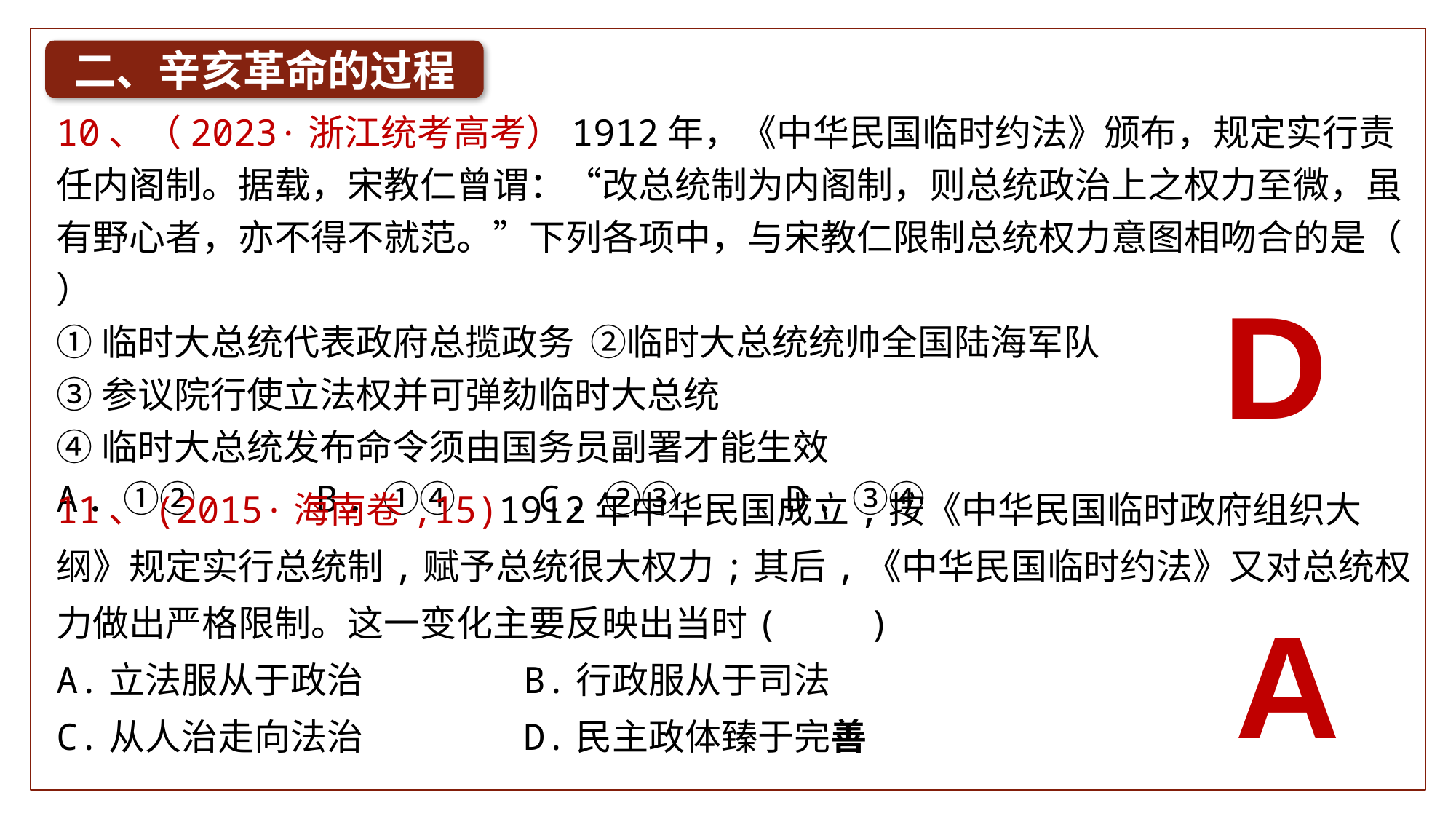

二、辛亥革命的过程
10、（2023·浙江统考高考）1912年，《中华民国临时约法》颁布，规定实行责任内阁制。据载，宋教仁曾谓：“改总统制为内阁制，则总统政治上之权力至微，虽有野心者，亦不得不就范。”下列各项中，与宋教仁限制总统权力意图相吻合的是（   ）
①临时大总统代表政府总揽政务  ②临时大总统统帅全国陆海军队
③参议院行使立法权并可弹劾临时大总统
④临时大总统发布命令须由国务员副署才能生效
A．①②	    B．①④         C．②③	        D．③④
D
11、(2015·海南卷,15)1912年中华民国成立,按《中华民国临时政府组织大纲》规定实行总统制,赋予总统很大权力;其后,《中华民国临时约法》又对总统权力做出严格限制。这一变化主要反映出当时(　　)
A.立法服从于政治	                B.行政服从于司法
C.从人治走向法治	                D.民主政体臻于完善
A